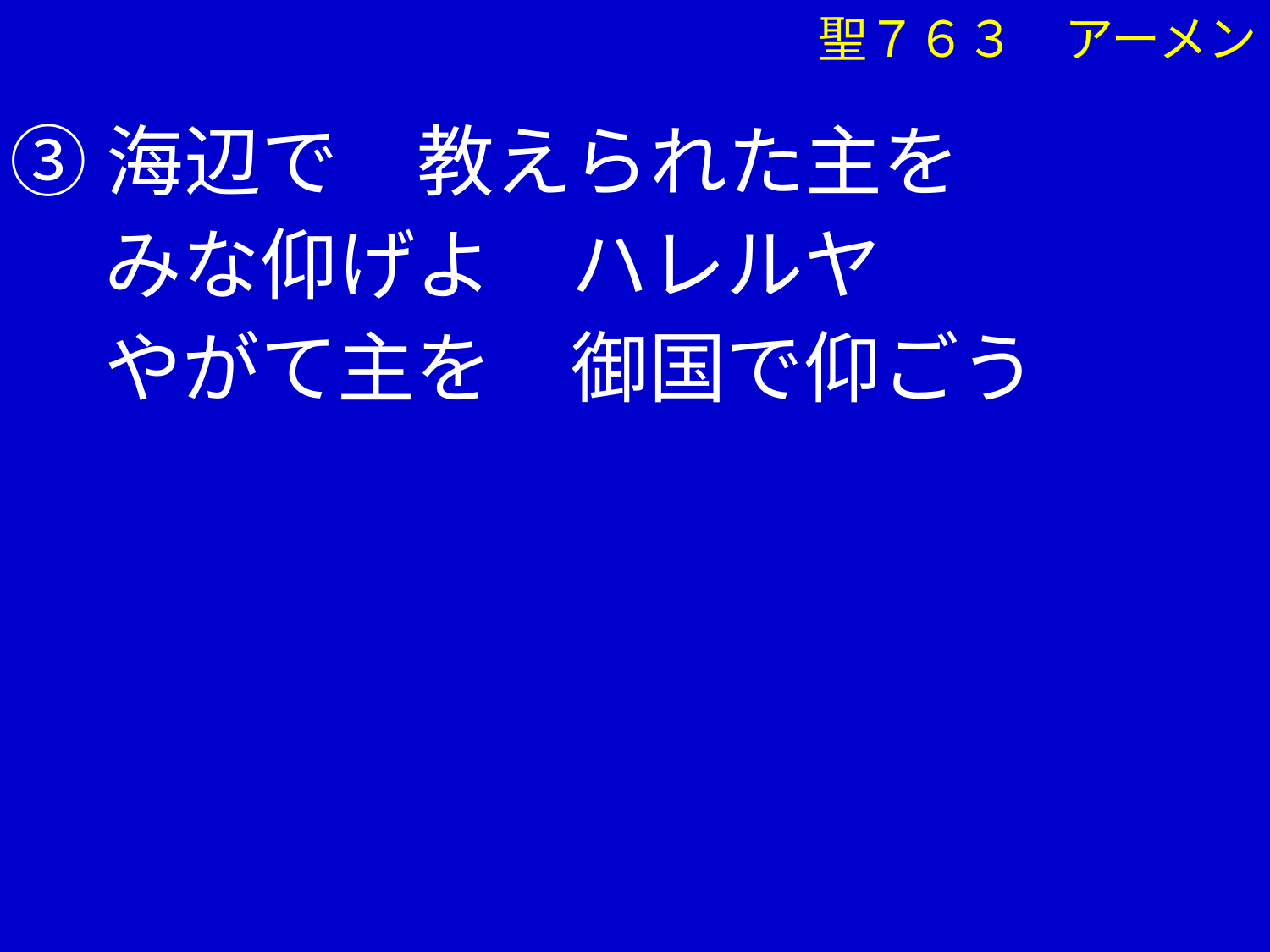

聖７６３　アーメン
③海辺で　教えられた主を
　 みな仰げよ　ハレルヤ
　 やがて主を　御国で仰ごう